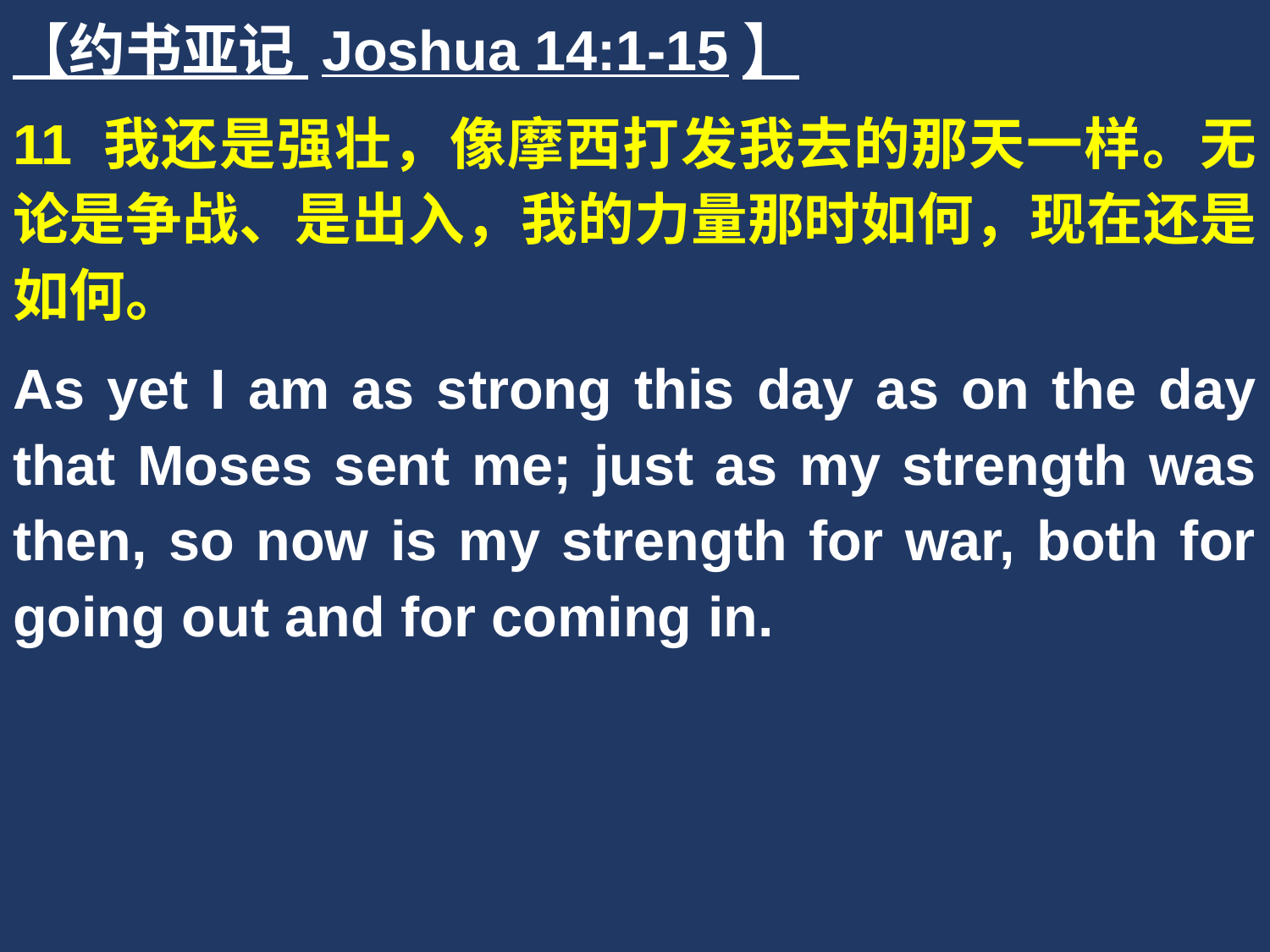

【约书亚记 Joshua 14:1-15】
11 我还是强壮，像摩西打发我去的那天一样。无论是争战、是出入，我的力量那时如何，现在还是如何。
As yet I am as strong this day as on the day that Moses sent me; just as my strength was then, so now is my strength for war, both for going out and for coming in.